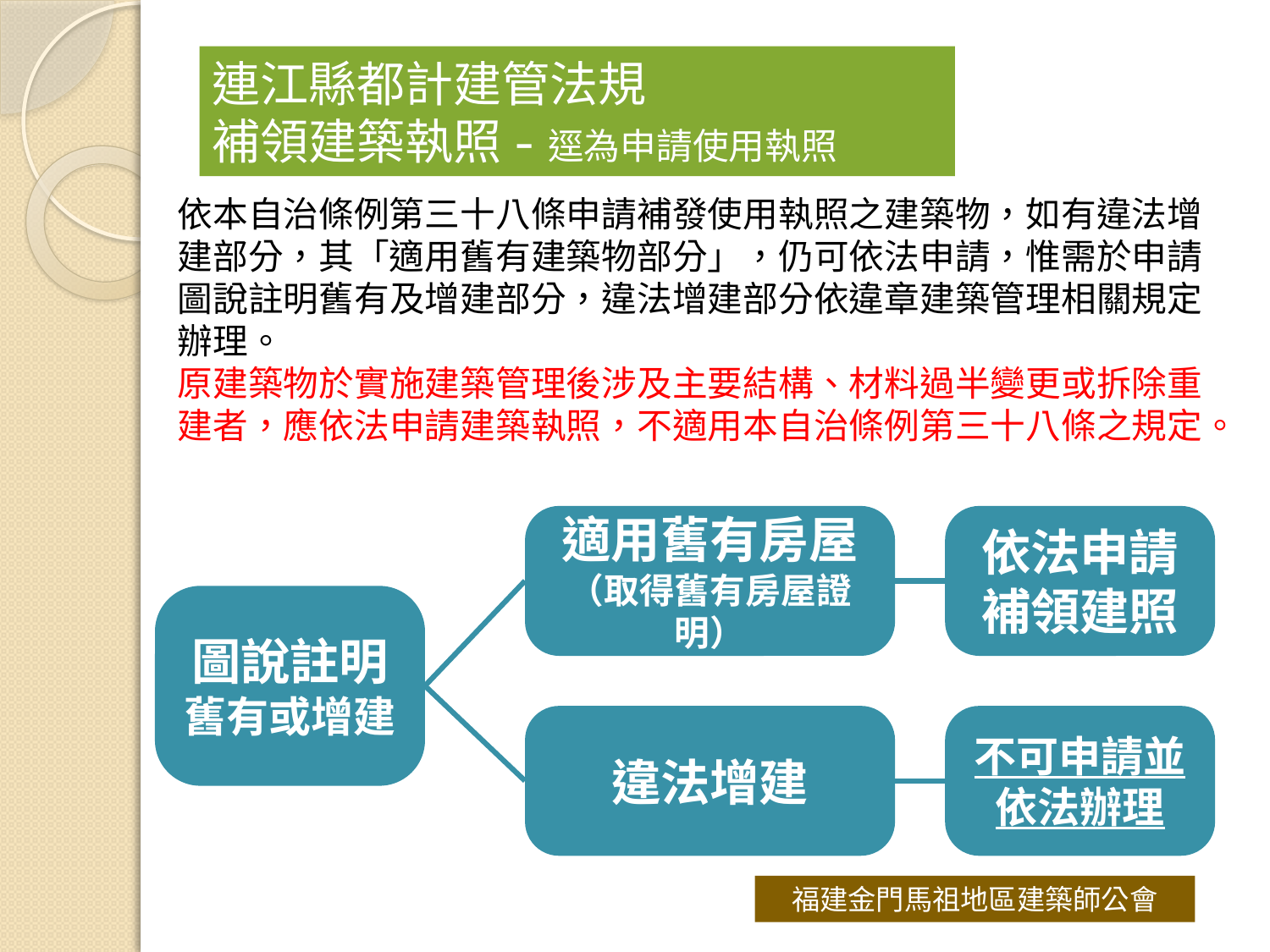

# 連江縣都計建管法規 補領建築執照-逕為申請使用執照
依本自治條例第三十八條申請補發使用執照之建築物，如有違法增建部分，其「適用舊有建築物部分」，仍可依法申請，惟需於申請圖說註明舊有及增建部分，違法增建部分依違章建築管理相關規定辦理。
原建築物於實施建築管理後涉及主要結構、材料過半變更或拆除重建者，應依法申請建築執照，不適用本自治條例第三十八條之規定。
適用舊有房屋
（取得舊有房屋證明）
依法申請補領建照
圖說註明舊有或增建
違法增建
不可申請並依法辦理
福建金門馬祖地區建築師公會